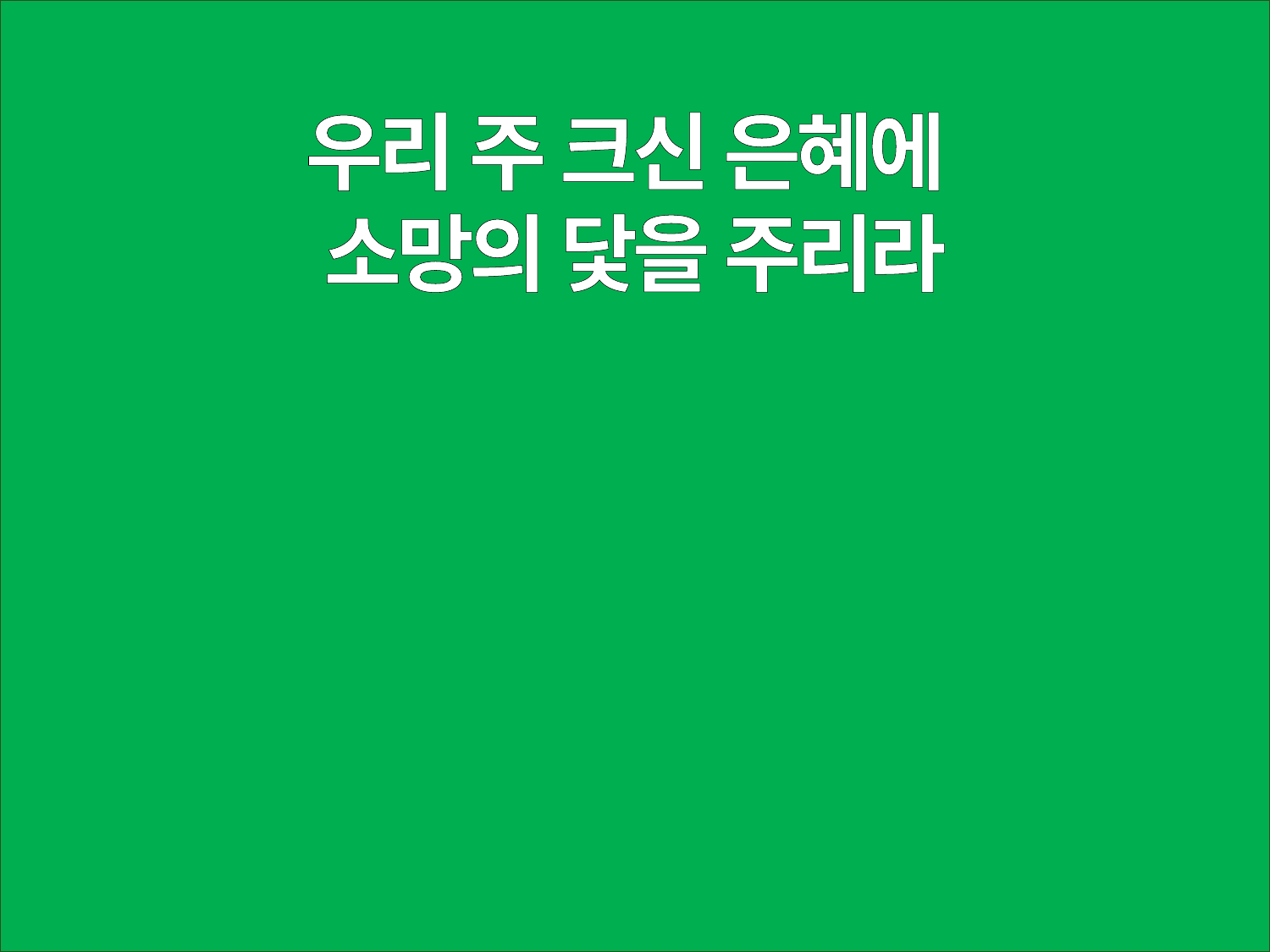

우리 주 크신 은혜에
소망의 닻을 주리라